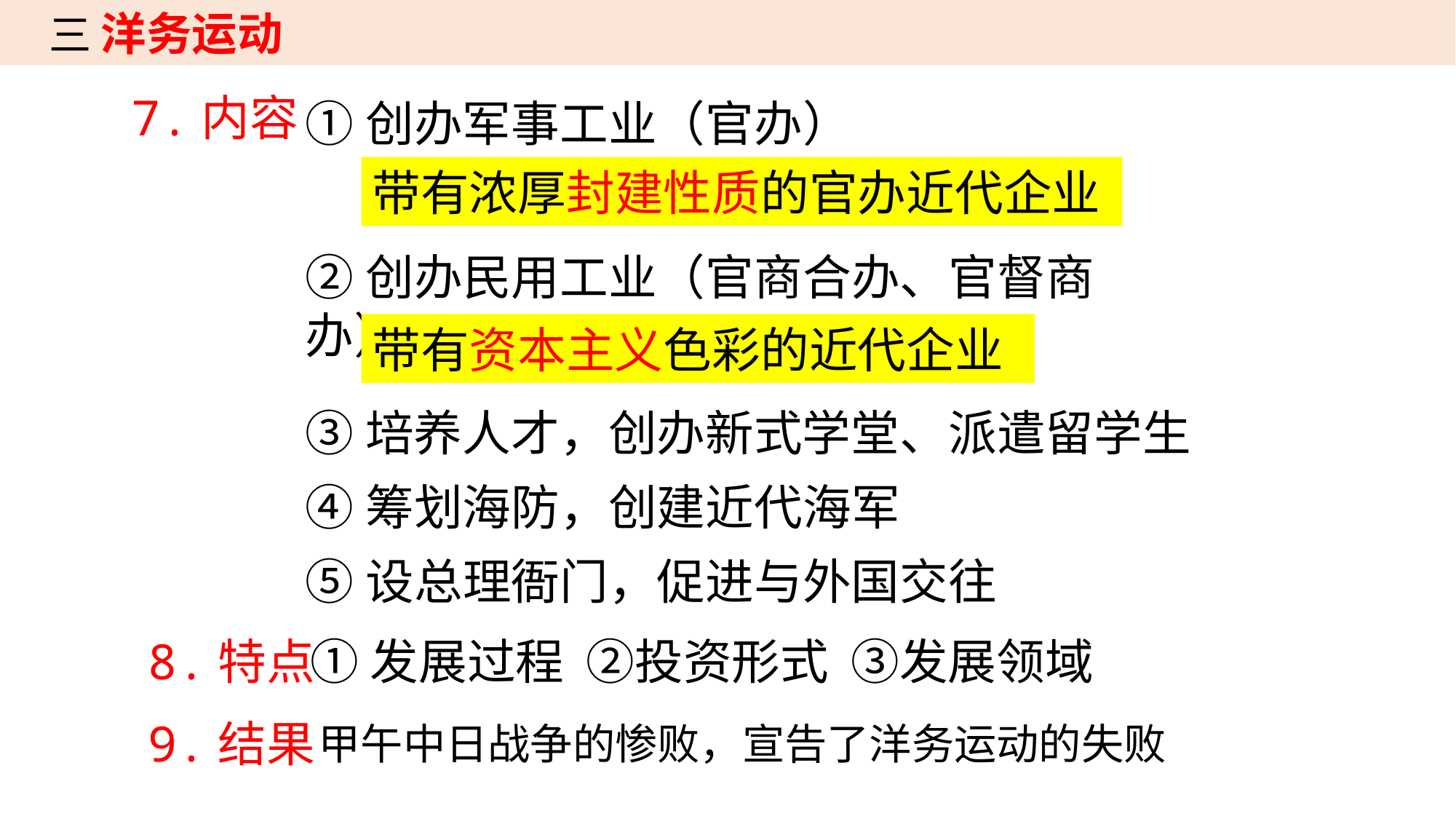

三 洋务运动
7.内容
①创办军事工业（官办）
带有浓厚封建性质的官办近代企业
②创办民用工业（官商合办、官督商办）
带有资本主义色彩的近代企业
③培养人才，创办新式学堂、派遣留学生
④筹划海防，创建近代海军
⑤设总理衙门，促进与外国交往
8.特点
①发展过程  ②投资形式  ③发展领域
9.结果
甲午中日战争的惨败，宣告了洋务运动的失败